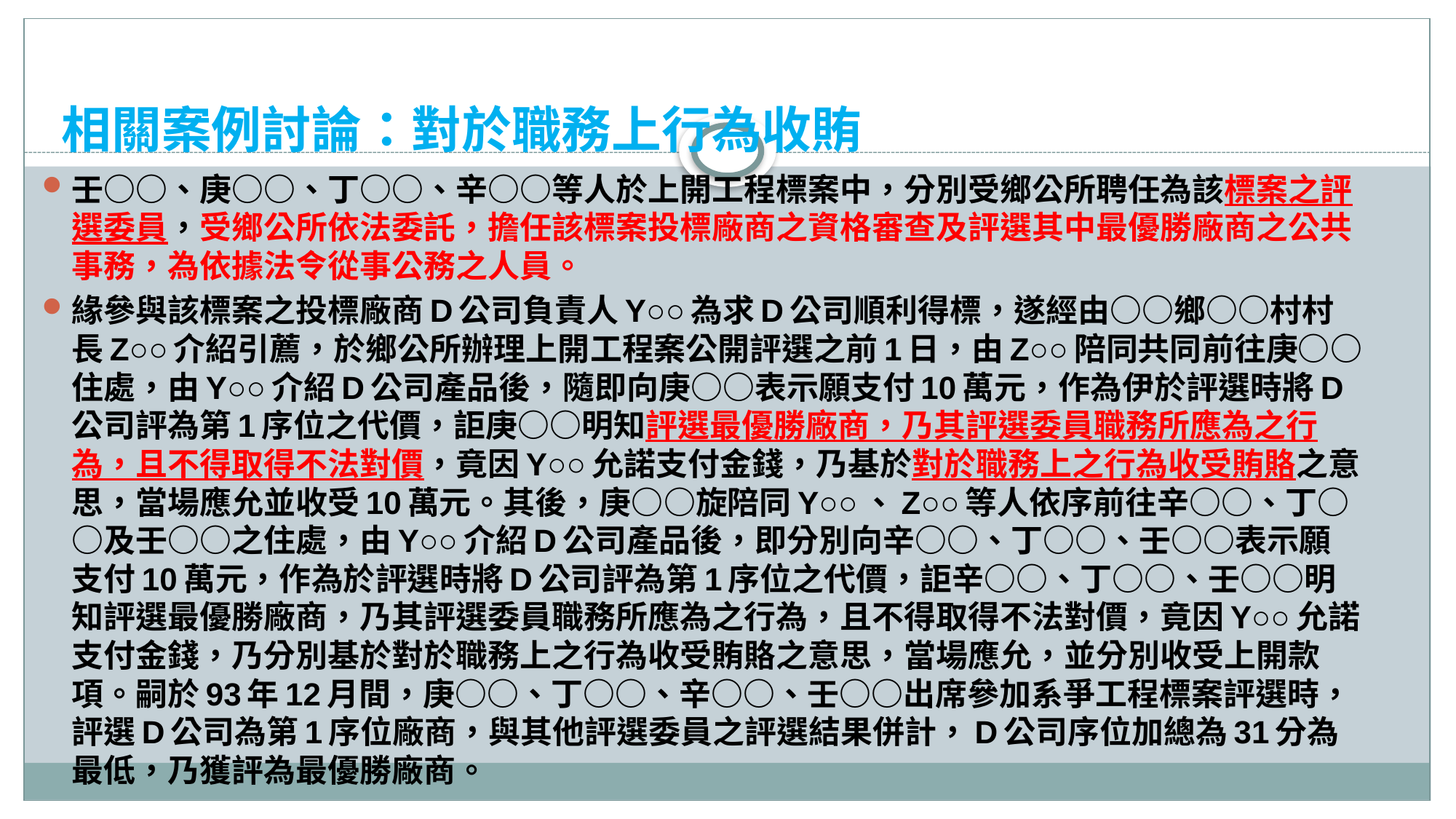

# 相關案例討論：對於職務上行為收賄
壬○○、庚○○、丁○○、辛○○等人於上開工程標案中，分別受鄉公所聘任為該標案之評選委員，受鄉公所依法委託，擔任該標案投標廠商之資格審查及評選其中最優勝廠商之公共事務，為依據法令從事公務之人員。
緣參與該標案之投標廠商D公司負責人Y○○為求D公司順利得標，遂經由○○鄉○○村村長Z○○介紹引薦，於鄉公所辦理上開工程案公開評選之前1日，由Z○○陪同共同前往庚○○住處，由Y○○介紹D公司產品後，隨即向庚○○表示願支付10萬元，作為伊於評選時將D公司評為第1序位之代價，詎庚○○明知評選最優勝廠商，乃其評選委員職務所應為之行為，且不得取得不法對價，竟因Y○○允諾支付金錢，乃基於對於職務上之行為收受賄賂之意思，當場應允並收受10萬元。其後，庚○○旋陪同Y○○、Z○○等人依序前往辛○○、丁○○及壬○○之住處，由Y○○介紹D公司產品後，即分別向辛○○、丁○○、壬○○表示願支付10萬元，作為於評選時將D公司評為第1序位之代價，詎辛○○、丁○○、壬○○明知評選最優勝廠商，乃其評選委員職務所應為之行為，且不得取得不法對價，竟因Y○○允諾支付金錢，乃分別基於對於職務上之行為收受賄賂之意思，當場應允，並分別收受上開款項。嗣於93年12月間，庚○○、丁○○、辛○○、壬○○出席參加系爭工程標案評選時，評選D公司為第1序位廠商，與其他評選委員之評選結果併計，D公司序位加總為31分為最低，乃獲評為最優勝廠商。